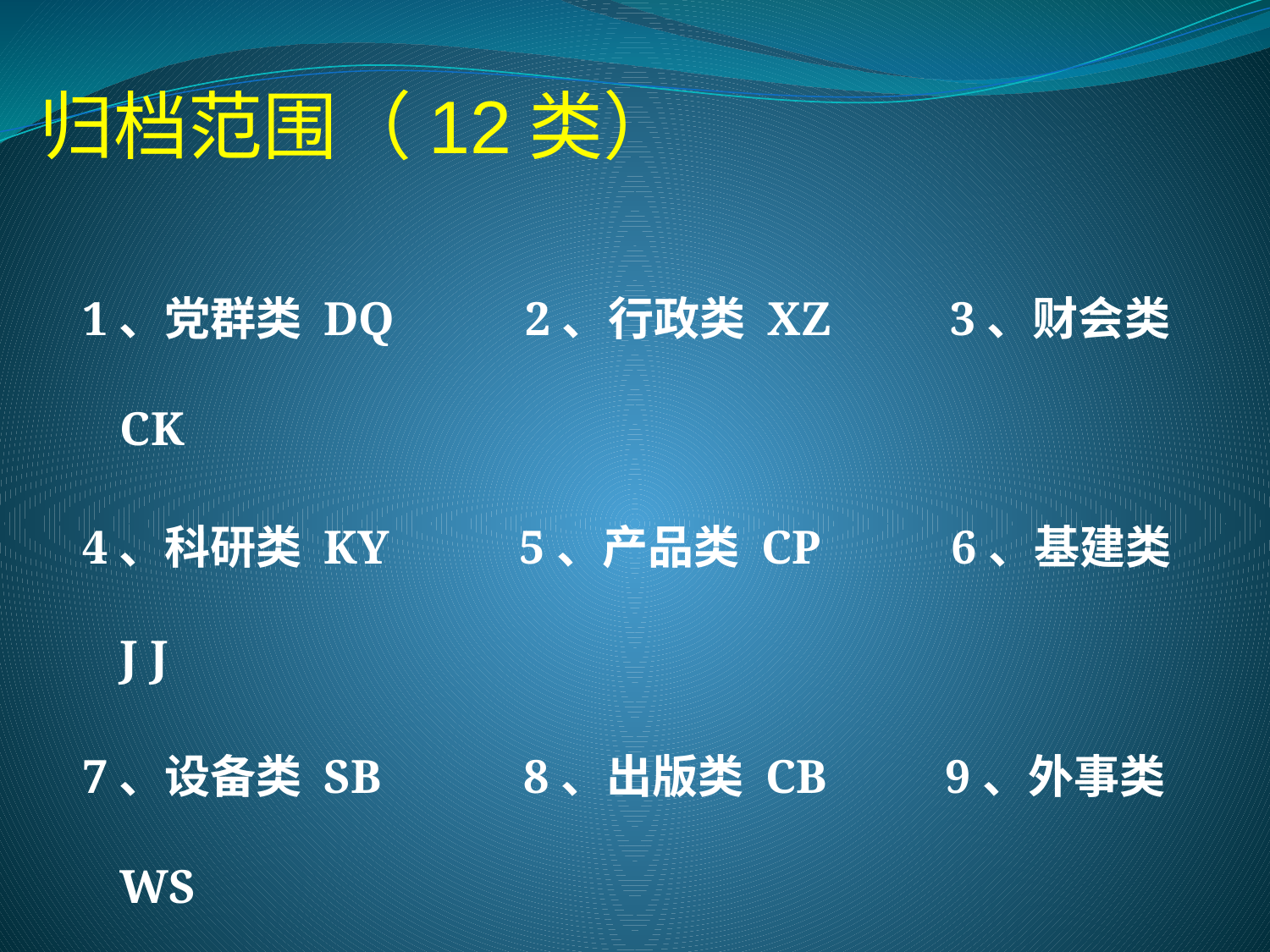

# 归档范围（12类）
1、党群类 DQ           2、行政类 XZ          3、财会类 CK
4、科研类 KY           5、产品类 CP           6、基建类 J J
7、设备类 SB            8、出版类 CB          9、外事类 WS
10、教学类 JX           11、声像类 SX          12、实物类 SW